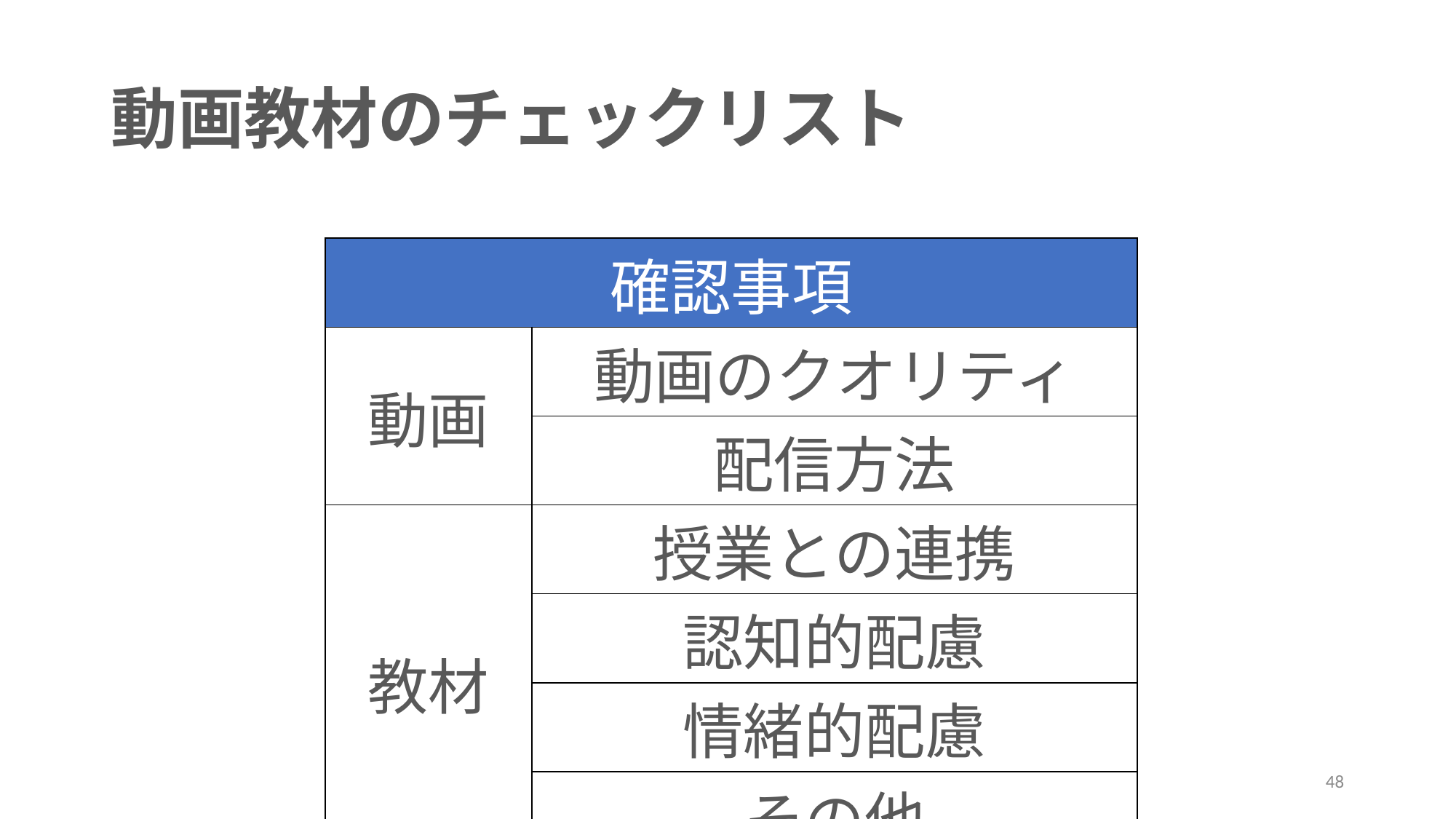

# 動画教材のチェックリスト
| 確認事項 |  |
| --- | --- |
| 動画 | 動画のクオリティ |
|  | 配信方法 |
| 教材 | 授業との連携 |
|  | 認知的配慮 |
|  | 情緒的配慮 |
|  | その他 |
48